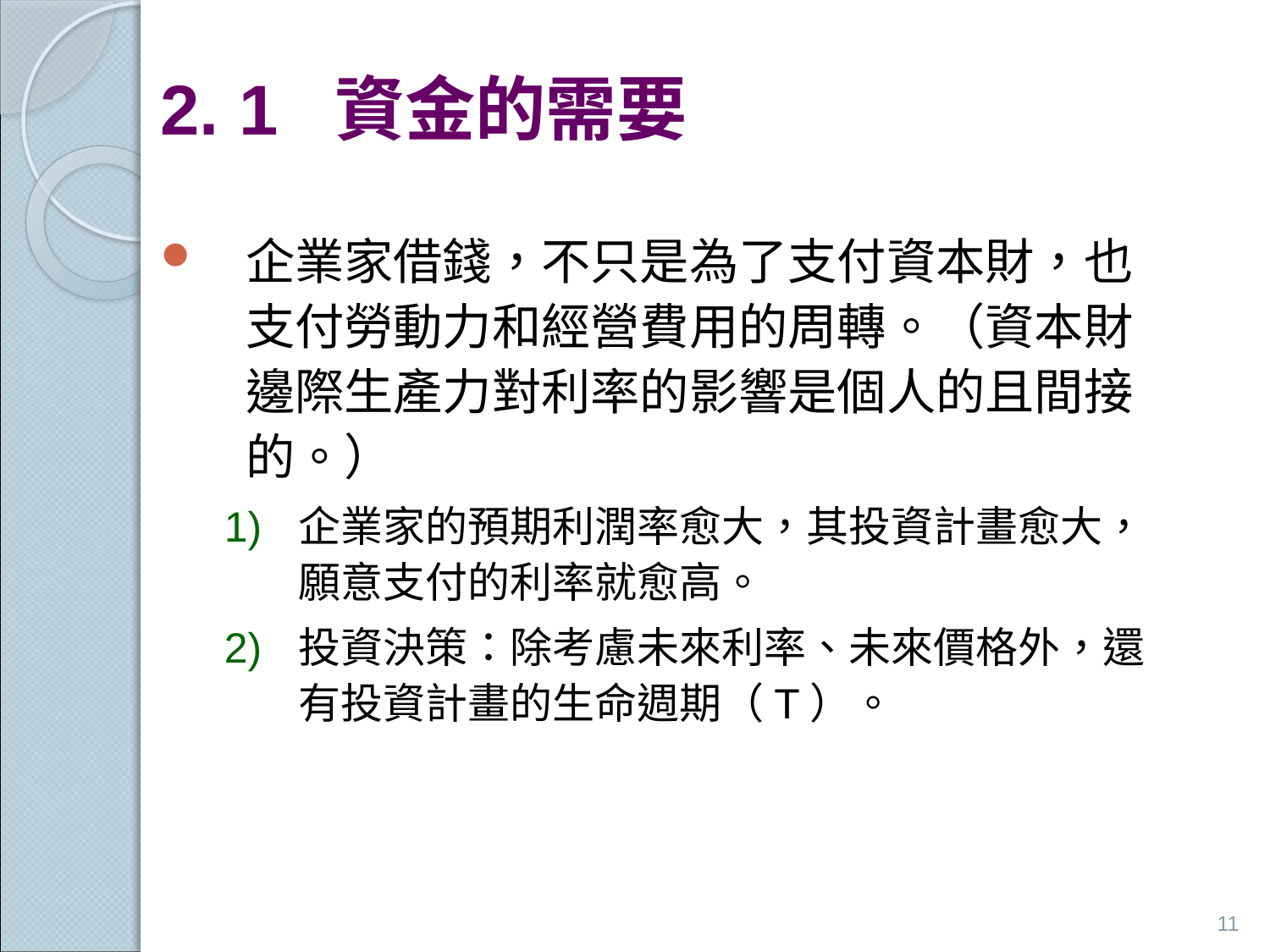

# 2. 1  資金的需要
企業家借錢，不只是為了支付資本財，也支付勞動力和經營費用的周轉。（資本財邊際生產力對利率的影響是個人的且間接的。）
企業家的預期利潤率愈大，其投資計畫愈大，願意支付的利率就愈高。
投資決策：除考慮未來利率、未來價格外，還有投資計畫的生命週期（T）。
11